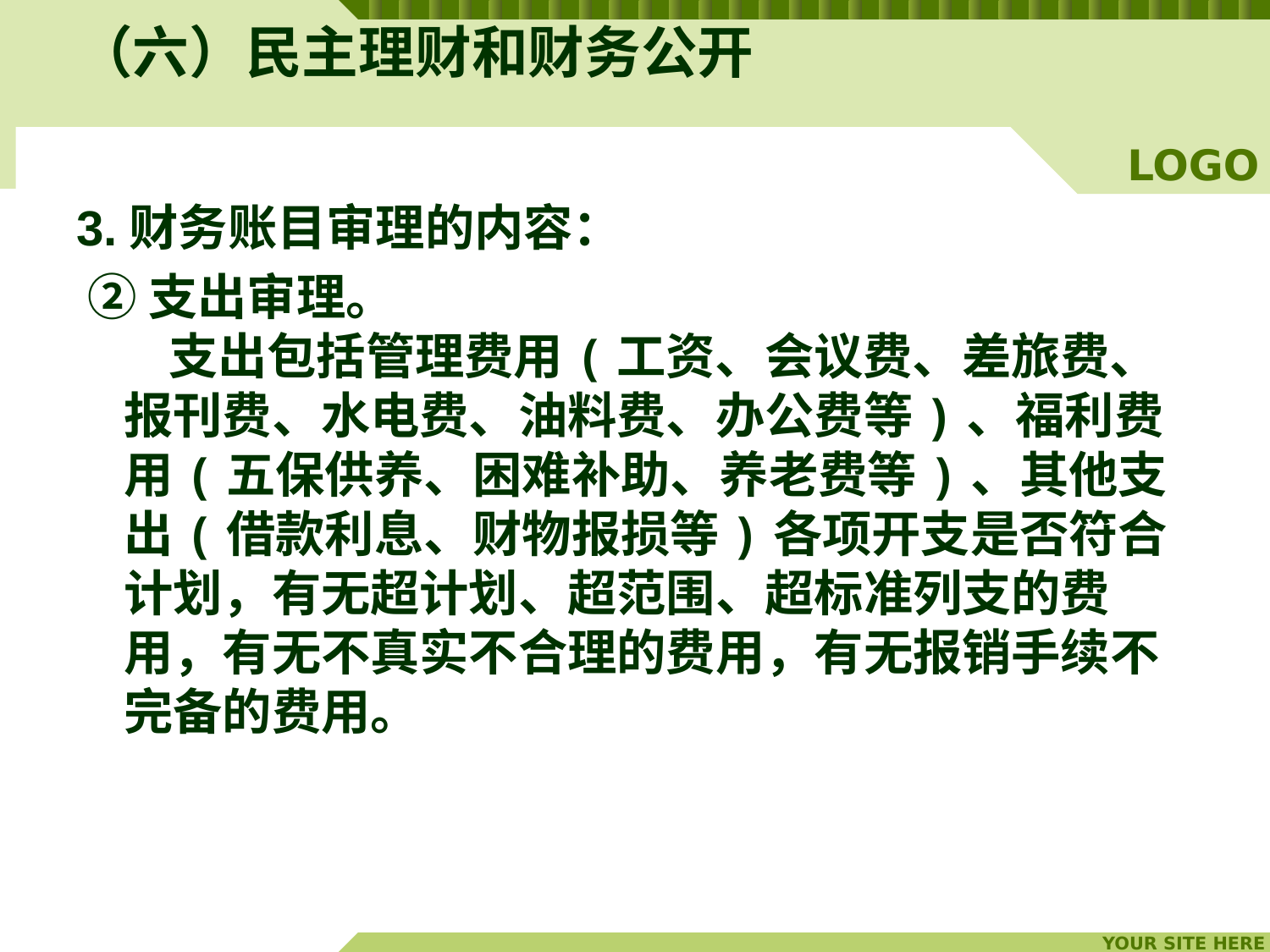

# （六）民主理财和财务公开
3.财务账目审理的内容：
 ②支出审理。
    支出包括管理费用(工资、会议费、差旅费、报刊费、水电费、油料费、办公费等)、福利费用(五保供养、困难补助、养老费等)、其他支出(借款利息、财物报损等)各项开支是否符合计划，有无超计划、超范围、超标准列支的费用，有无不真实不合理的费用，有无报销手续不完备的费用。